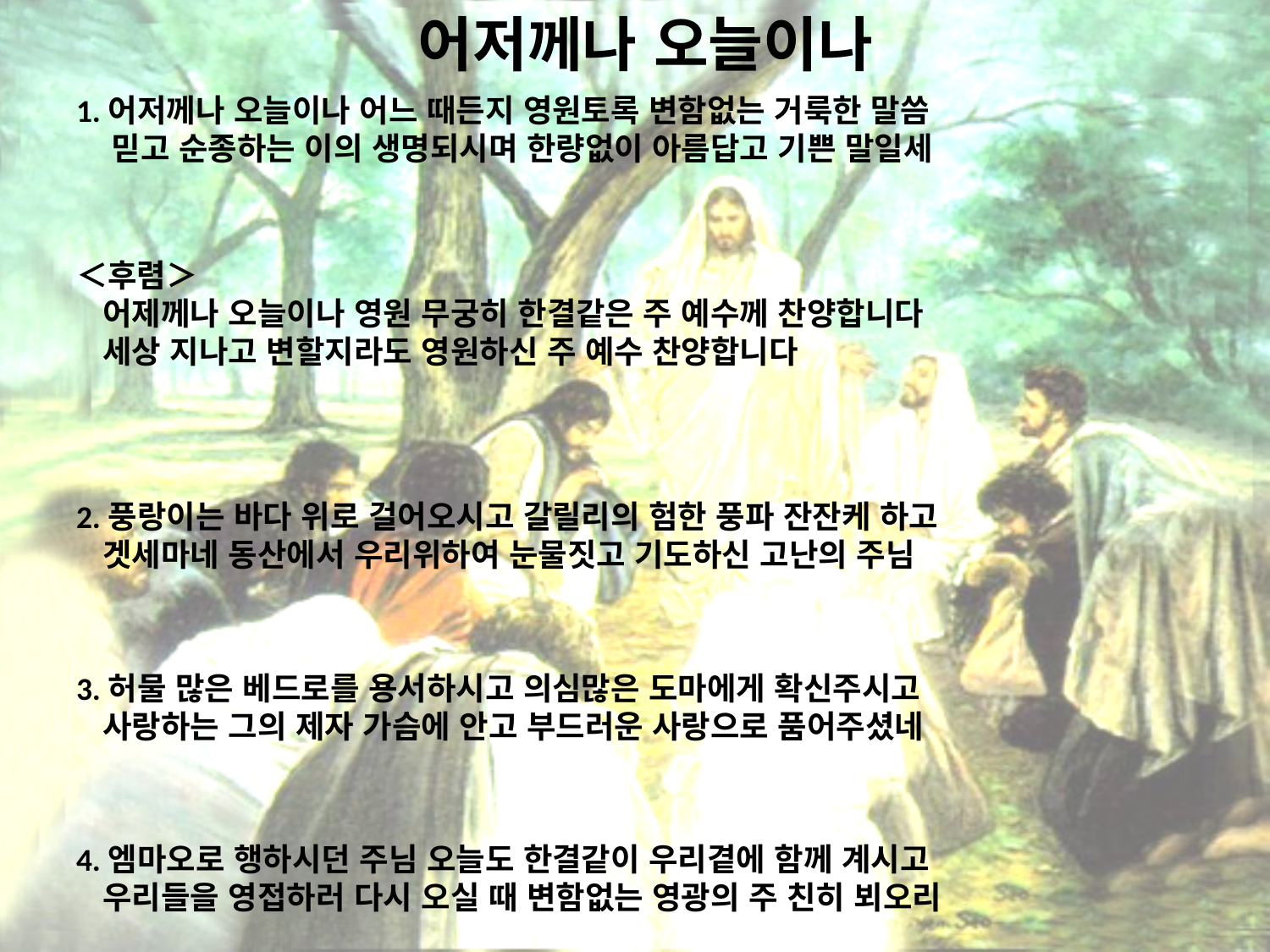

# 어저께나 오늘이나
1.어저께나 오늘이나 어느 때든지 영원토록 변함없는 거룩한 말씀
    믿고 순종하는 이의 생명되시며 한량없이 아름답고 기쁜 말일세

＜후렴＞
   어제께나 오늘이나 영원 무궁히 한결같은 주 예수께 찬양합니다
   세상 지나고 변할지라도 영원하신 주 예수 찬양합니다

2.풍랑이는 바다 위로 걸어오시고 갈릴리의 험한 풍파 잔잔케 하고
   겟세마네 동산에서 우리위하여 눈물짓고 기도하신 고난의 주님

3.허물 많은 베드로를 용서하시고 의심많은 도마에게 확신주시고
   사랑하는 그의 제자 가슴에 안고 부드러운 사랑으로 품어주셨네

4.엠마오로 행하시던 주님 오늘도 한결같이 우리곁에 함께 계시고
   우리들을 영접하러 다시 오실 때 변함없는 영광의 주 친히 뵈오리